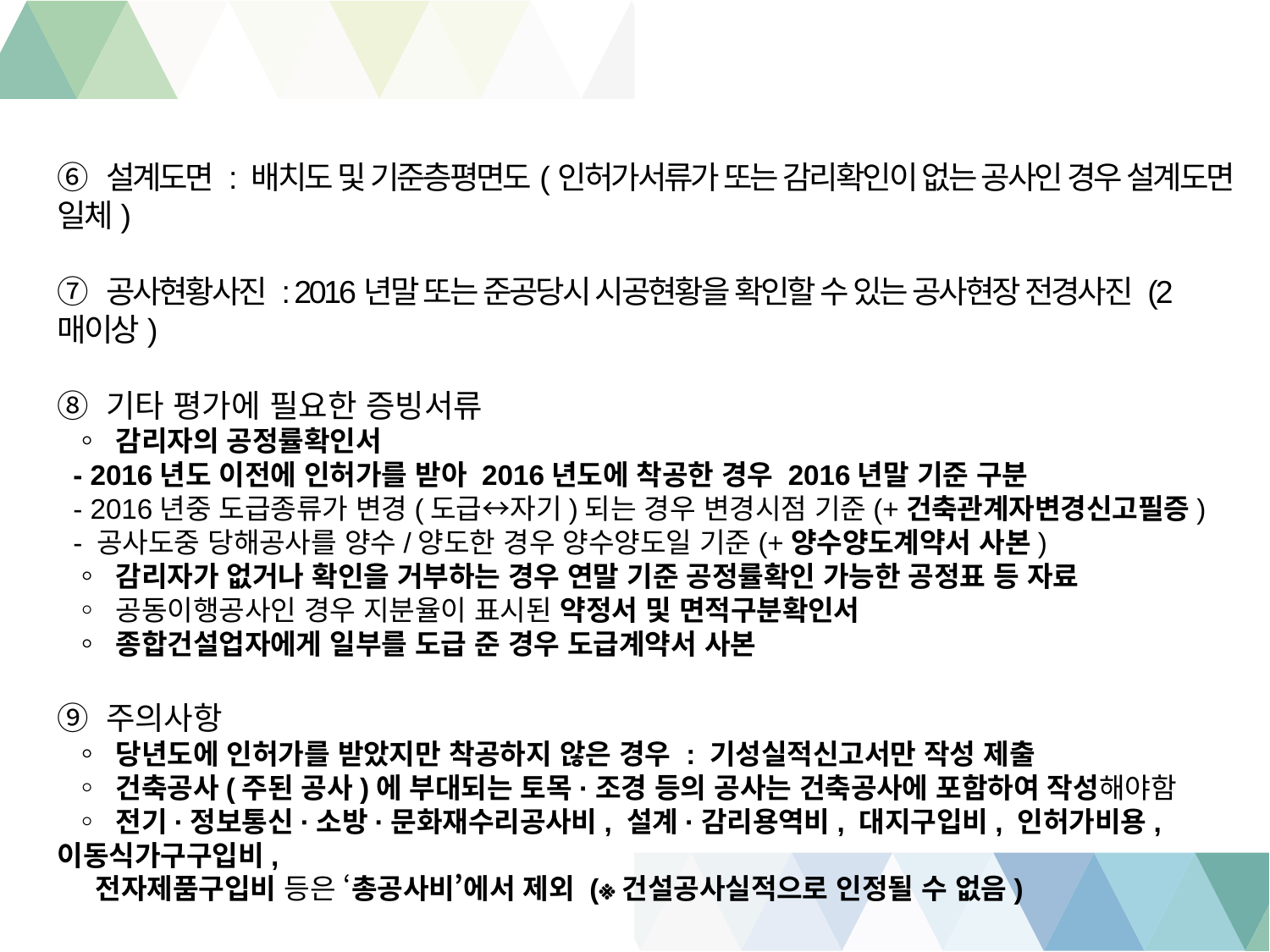

⑥ 설계도면 : 배치도 및 기준층평면도(인허가서류가 또는 감리확인이 없는 공사인 경우 설계도면 일체)

⑦ 공사현황사진 : 2016년말 또는 준공당시 시공현황을 확인할 수 있는 공사현장 전경사진 (2매이상)

⑧ 기타 평가에 필요한 증빙서류
  ◦ 감리자의 공정률확인서
  - 2016년도 이전에 인허가를 받아 2016년도에 착공한 경우 2016년말 기준 구분
  - 2016년중 도급종류가 변경(도급↔자기)되는 경우 변경시점 기준(+건축관계자변경신고필증)
  - 공사도중 당해공사를 양수/양도한 경우 양수양도일 기준(+양수양도계약서 사본)
  ◦ 감리자가 없거나 확인을 거부하는 경우 연말 기준 공정률확인 가능한 공정표 등 자료
  ◦ 공동이행공사인 경우 지분율이 표시된 약정서 및 면적구분확인서
  ◦ 종합건설업자에게 일부를 도급 준 경우 도급계약서 사본

⑨ 주의사항
  ◦ 당년도에 인허가를 받았지만 착공하지 않은 경우 : 기성실적신고서만 작성 제출
  ◦ 건축공사(주된 공사)에 부대되는 토목·조경 등의 공사는 건축공사에 포함하여 작성해야함
  ◦ 전기·정보통신·소방·문화재수리공사비, 설계·감리용역비, 대지구입비, 인허가비용, 이동식가구구입비,
    전자제품구입비 등은 ‘총공사비’에서 제외 (※건설공사실적으로 인정될 수 없음)